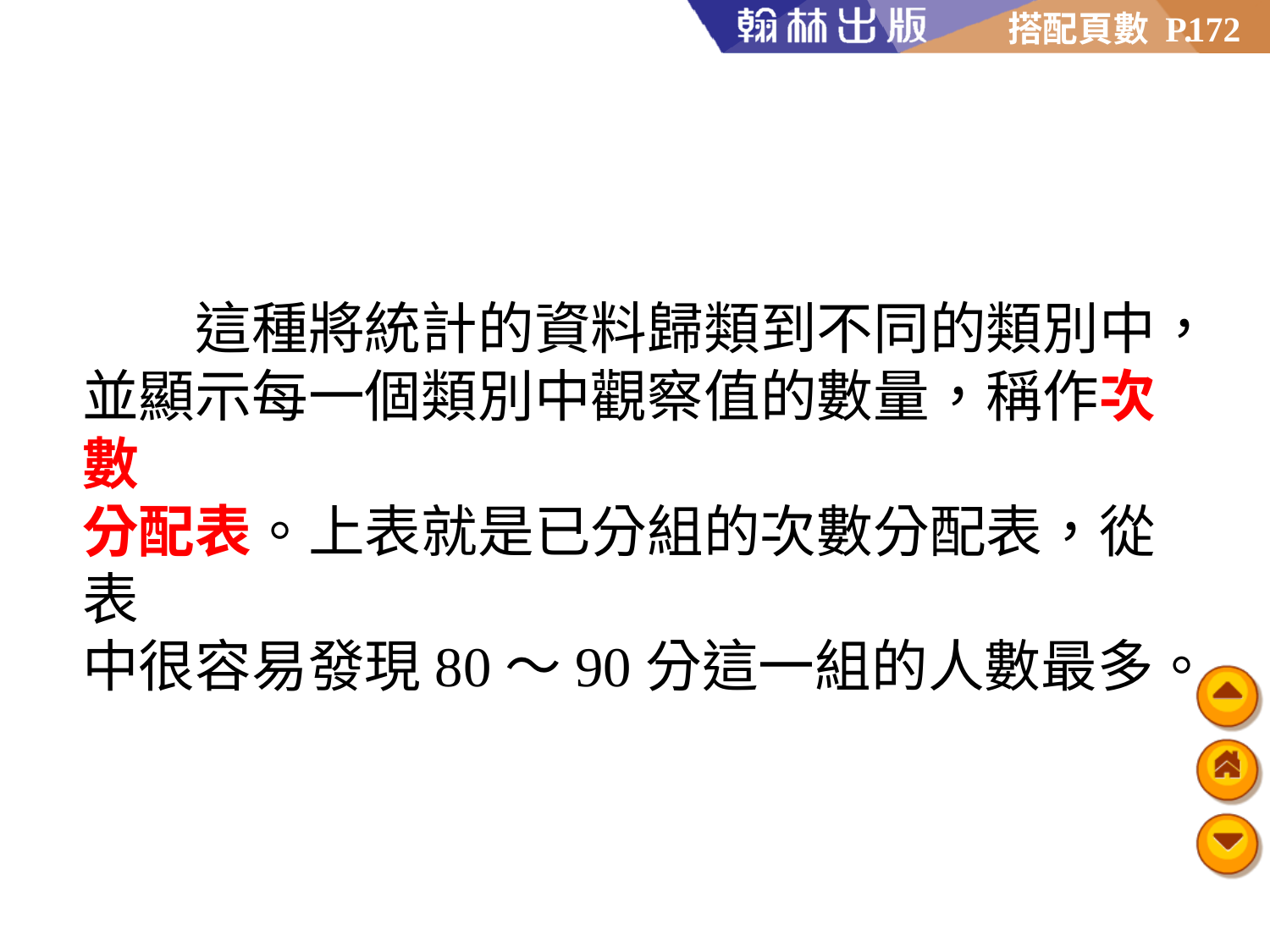

172
　　這種將統計的資料歸類到不同的類別中，
並顯示每一個類別中觀察值的數量，稱作次數
分配表。上表就是已分組的次數分配表，從表
中很容易發現80～90分這一組的人數最多。